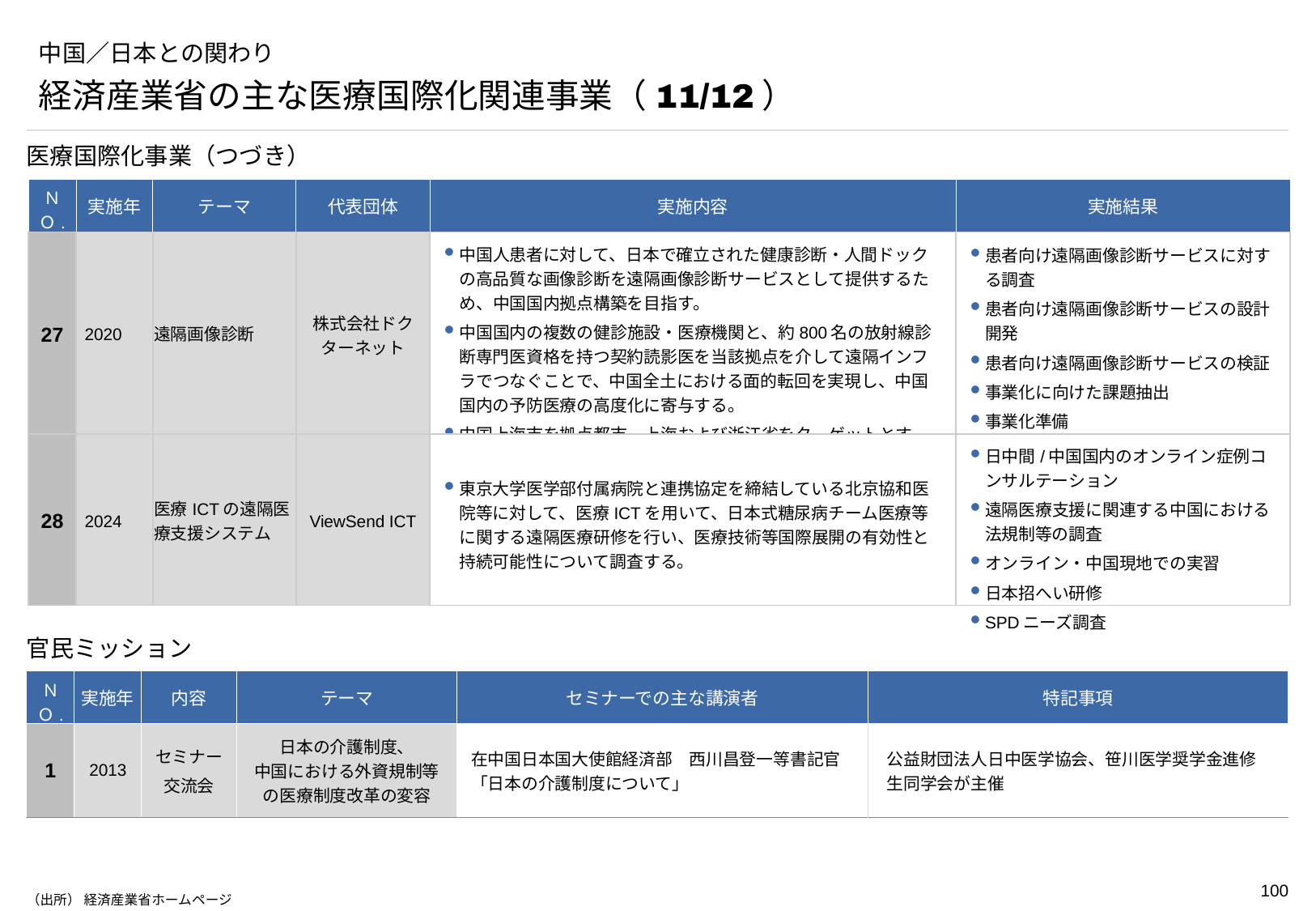

# 中国／日本との関わり
経済産業省の主な医療国際化関連事業（11/12）
医療国際化事業（つづき）
| ＮＯ. | 実施年 | テーマ | 代表団体 | 実施内容 | 実施結果 |
| --- | --- | --- | --- | --- | --- |
| 27 | 2020 | 遠隔画像診断 | 株式会社ドクターネット | 中国人患者に対して、日本で確立された健康診断・人間ドックの高品質な画像診断を遠隔画像診断サービスとして提供するため、中国国内拠点構築を目指す。 中国国内の複数の健診施設・医療機関と、約800名の放射線診断専門医資格を持つ契約読影医を当該拠点を介して遠隔インフラでつなぐことで、中国全土における面的転回を実現し、中国国内の予防医療の高度化に寄与する。 中国上海市を拠点都市、上海および浙江省をターゲットとする。 | 患者向け遠隔画像診断サービスに対する調査 患者向け遠隔画像診断サービスの設計開発 患者向け遠隔画像診断サービスの検証 事業化に向けた課題抽出 事業化準備 |
| 28 | 2024 | 医療ICTの遠隔医療支援システム | ViewSend ICT | 東京大学医学部付属病院と連携協定を締結している北京協和医院等に対して、医療ICTを用いて、日本式糖尿病チーム医療等に関する遠隔医療研修を行い、医療技術等国際展開の有効性と持続可能性について調査する。 | 日中間/中国国内のオンライン症例コンサルテーション 遠隔医療支援に関連する中国における法規制等の調査 オンライン・中国現地での実習 日本招へい研修 SPDニーズ調査 |
官民ミッション
| ＮＯ. | 実施年 | 内容 | テーマ | セミナーでの主な講演者 | 特記事項 |
| --- | --- | --- | --- | --- | --- |
| 1 | 2013 | セミナー 交流会 | 日本の介護制度、 中国における外資規制等の医療制度改革の変容 | 在中国日本国大使館経済部　西川昌登一等書記官 「日本の介護制度について」 | 公益財団法人日中医学協会、笹川医学奨学金進修生同学会が主催 |
（出所） 経済産業省ホームページ